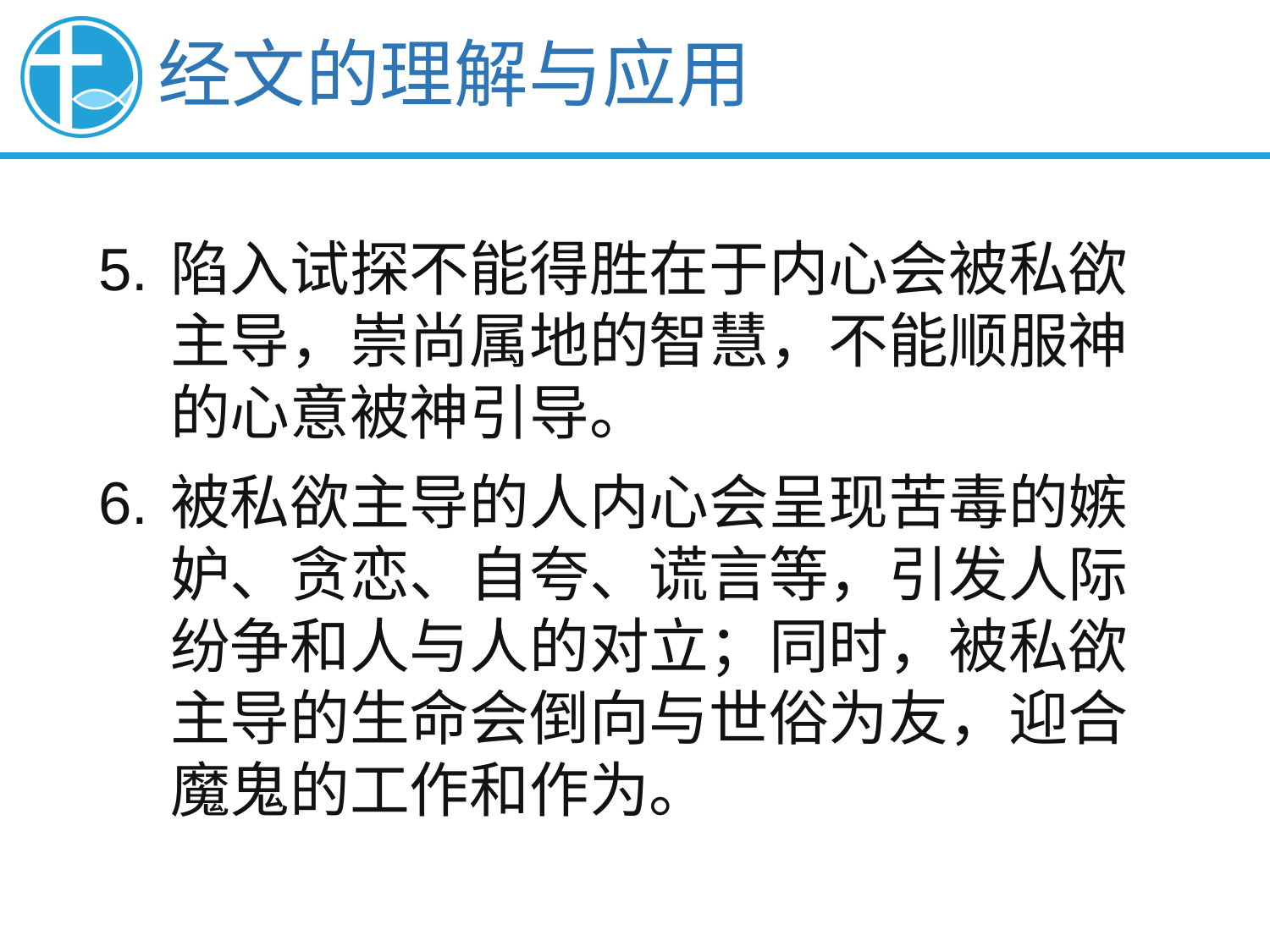

经文的理解与应用
陷入试探不能得胜在于内心会被私欲主导，崇尚属地的智慧，不能顺服神的心意被神引导。
被私欲主导的人内心会呈现苦毒的嫉妒、贪恋、自夸、谎言等，引发人际纷争和人与人的对立；同时，被私欲主导的生命会倒向与世俗为友，迎合魔鬼的工作和作为。